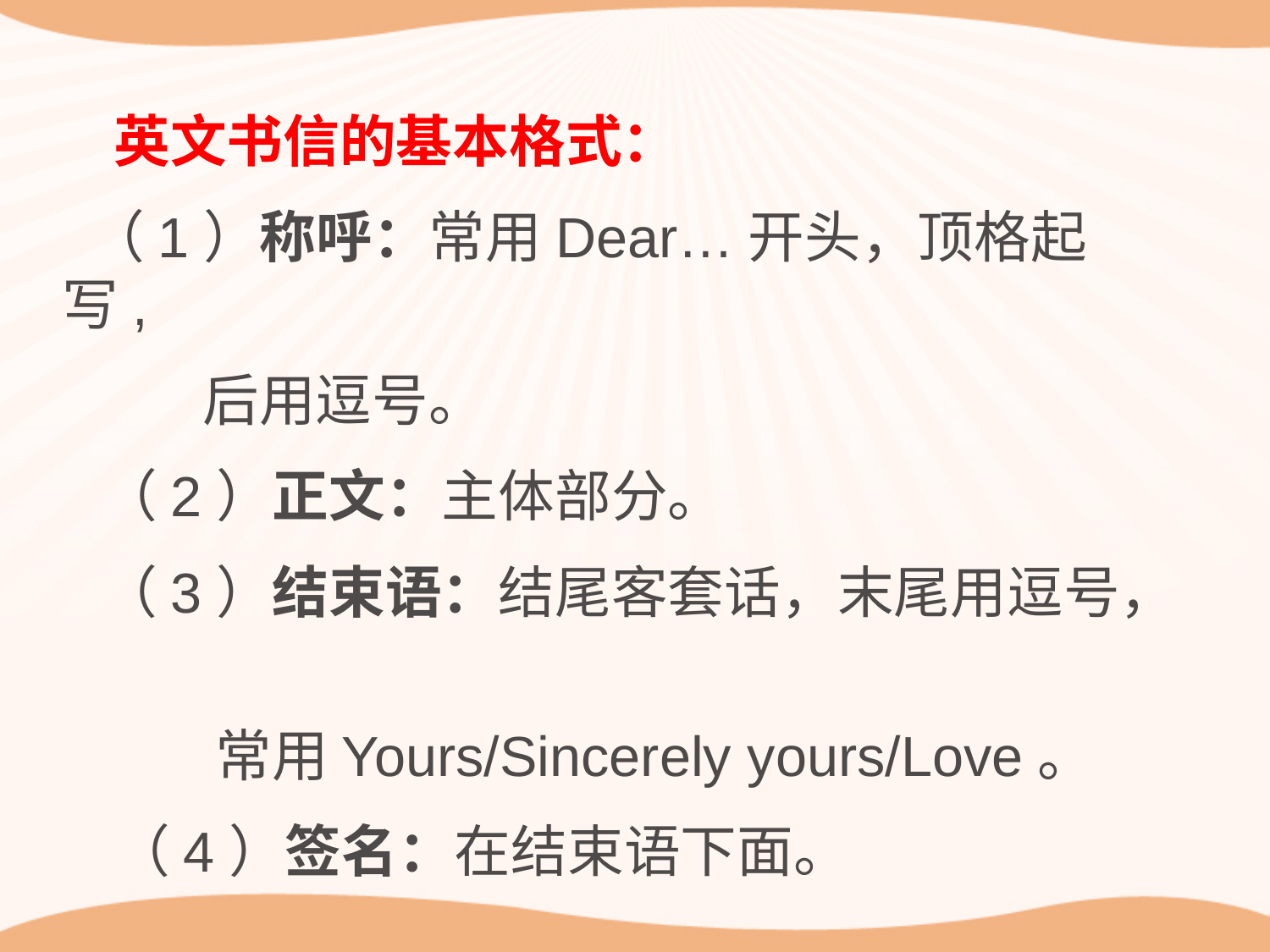

英文书信的基本格式：
 （1）称呼：常用Dear…开头，顶格起写,
          后用逗号。
  （2）正文：主体部分。
  （3）结束语：结尾客套话，末尾用逗号，
           常用Yours/Sincerely yours/Love。
   （4）签名：在结束语下面。